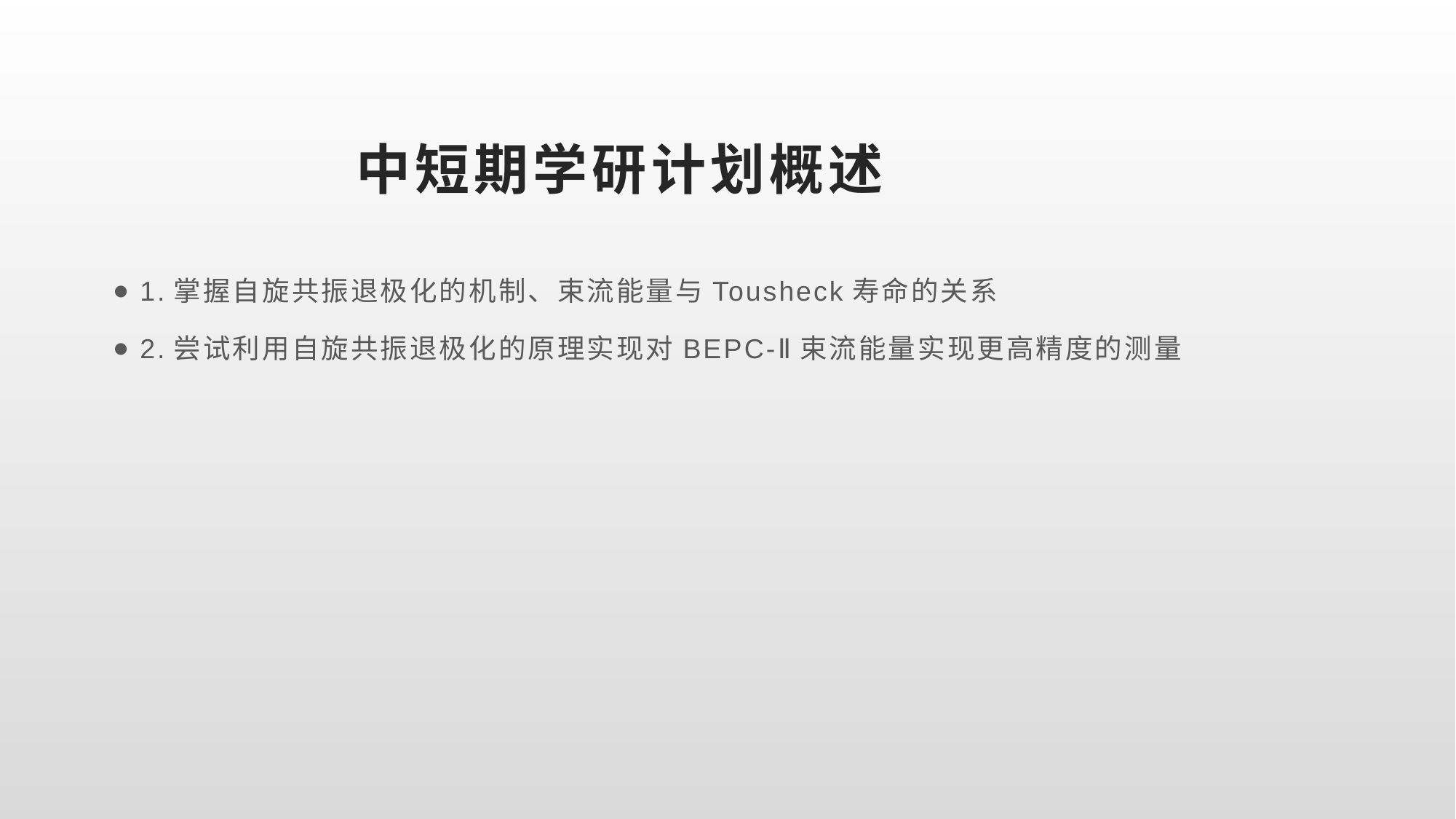

# 中短期学研计划概述
1.掌握自旋共振退极化的机制、束流能量与Tousheck寿命的关系
2.尝试利用自旋共振退极化的原理实现对BEPC-Ⅱ束流能量实现更高精度的测量